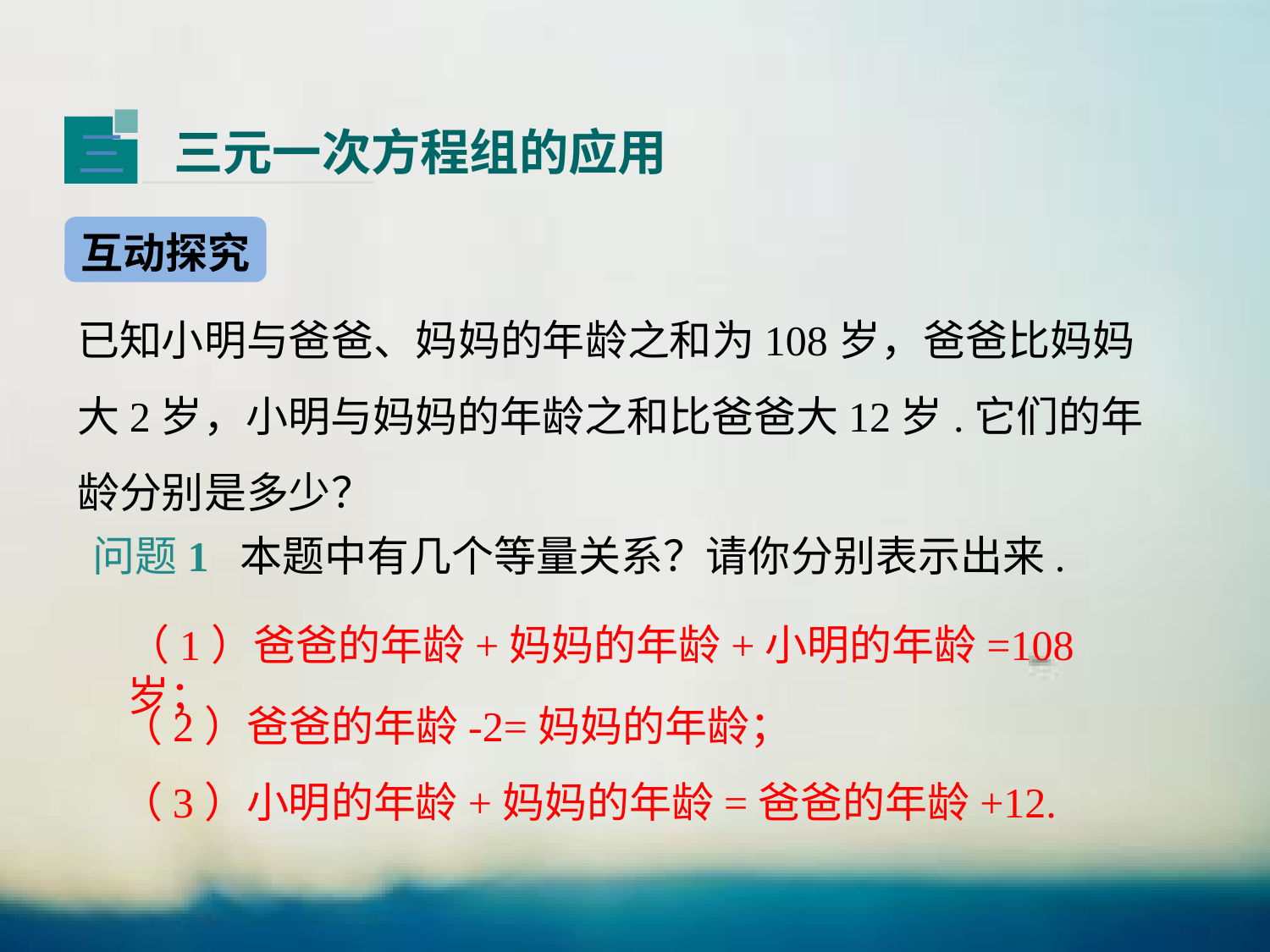

三元一次方程组的应用
三

互动探究
已知小明与爸爸、妈妈的年龄之和为108岁，爸爸比妈妈大2岁，小明与妈妈的年龄之和比爸爸大12岁.它们的年龄分别是多少？
问题1  本题中有几个等量关系？请你分别表示出来.
（1）爸爸的年龄+妈妈的年龄+小明的年龄=108岁；
（2）爸爸的年龄-2=妈妈的年龄；
（3）小明的年龄+妈妈的年龄=爸爸的年龄+12.